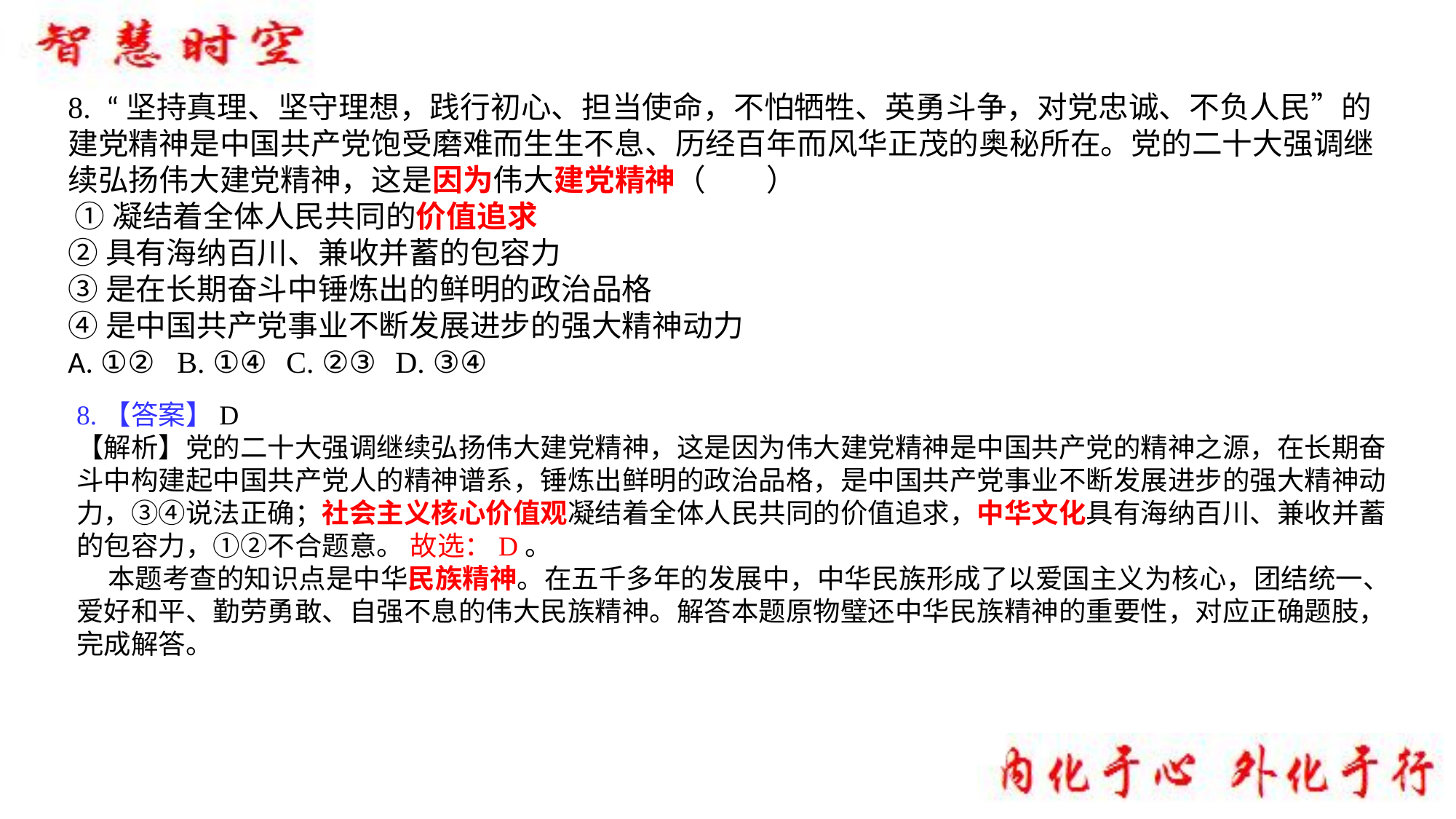

8.  “坚持真理、坚守理想，践行初心、担当使命，不怕牺牲、英勇斗争，对党忠诚、不负人民”的建党精神是中国共产党饱受磨难而生生不息、历经百年而风华正茂的奥秘所在。党的二十大强调继续弘扬伟大建党精神，这是因为伟大建党精神（　　）
 ①凝结着全体人民共同的价值追求
②具有海纳百川、兼收并蓄的包容力
③是在长期奋斗中锤炼出的鲜明的政治品格
④是中国共产党事业不断发展进步的强大精神动力A. ①②	B. ①④	C. ②③	D. ③④
8.【答案】D【解析】党的二十大强调继续弘扬伟大建党精神，这是因为伟大建党精神是中国共产党的精神之源，在长期奋斗中构建起中国共产党人的精神谱系，锤炼出鲜明的政治品格，是中国共产党事业不断发展进步的强大精神动力，③④说法正确；社会主义核心价值观凝结着全体人民共同的价值追求，中华文化具有海纳百川、兼收并蓄的包容力，①②不合题意。 故选：D。
    本题考查的知识点是中华民族精神。在五千多年的发展中，中华民族形成了以爱国主义为核心，团结统一、爱好和平、勤劳勇敢、自强不息的伟大民族精神。解答本题原物璧还中华民族精神的重要性，对应正确题肢，完成解答。